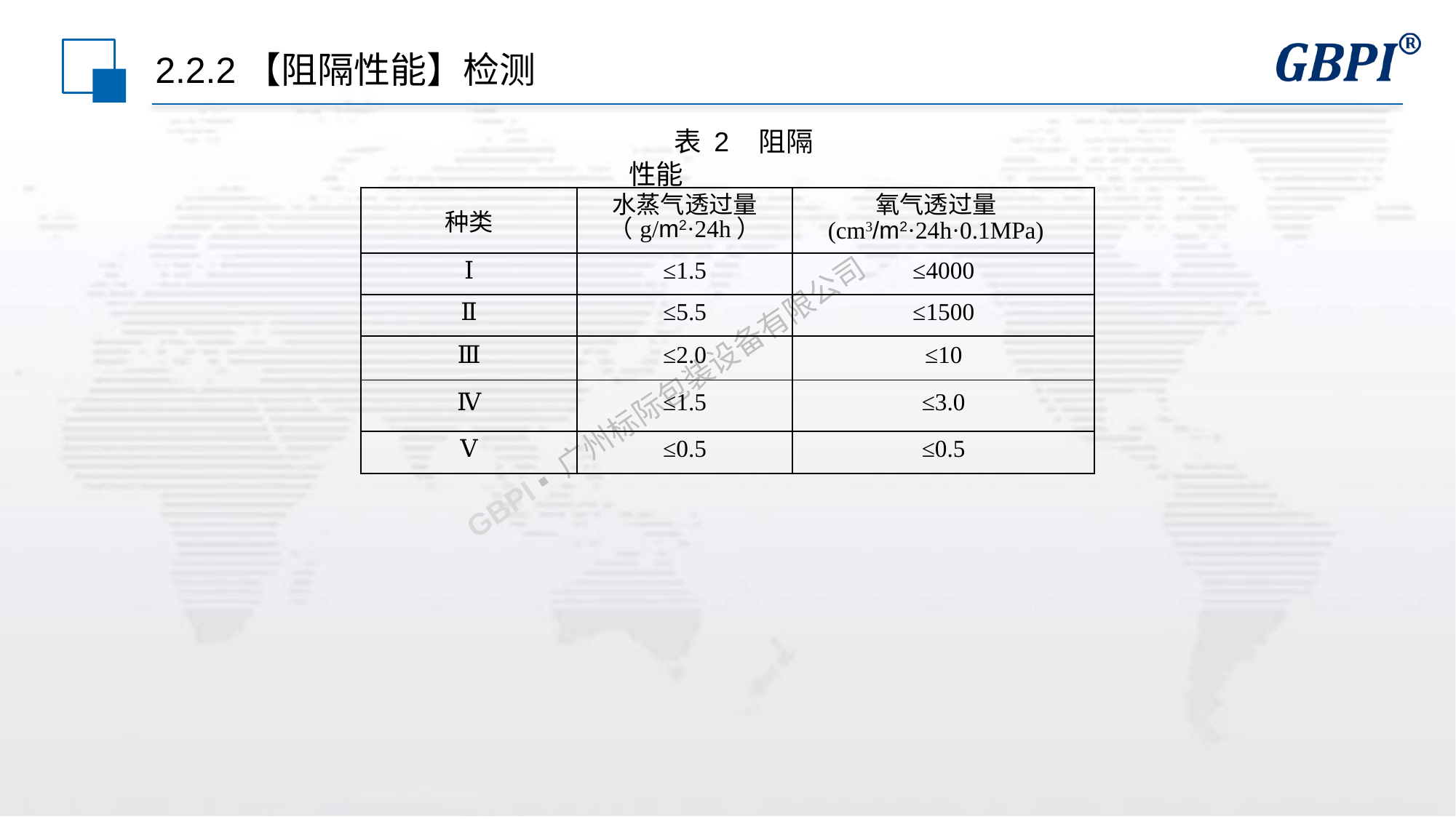

# 2.2.2【阻隔性能】检测
表 2   阻隔性能
| 种类 | 水蒸气透过量 （g/m2·24h） | 氧气透过量 (cm3/m2·24h·0.1MPa) |
| --- | --- | --- |
| Ⅰ | ≤1.5 | ≤4000 |
| Ⅱ | ≤5.5 | ≤1500 |
| Ⅲ | ≤2.0 | ≤10 |
| Ⅳ | ≤1.5 | ≤3.0 |
| Ⅴ | ≤0.5 | ≤0.5 |